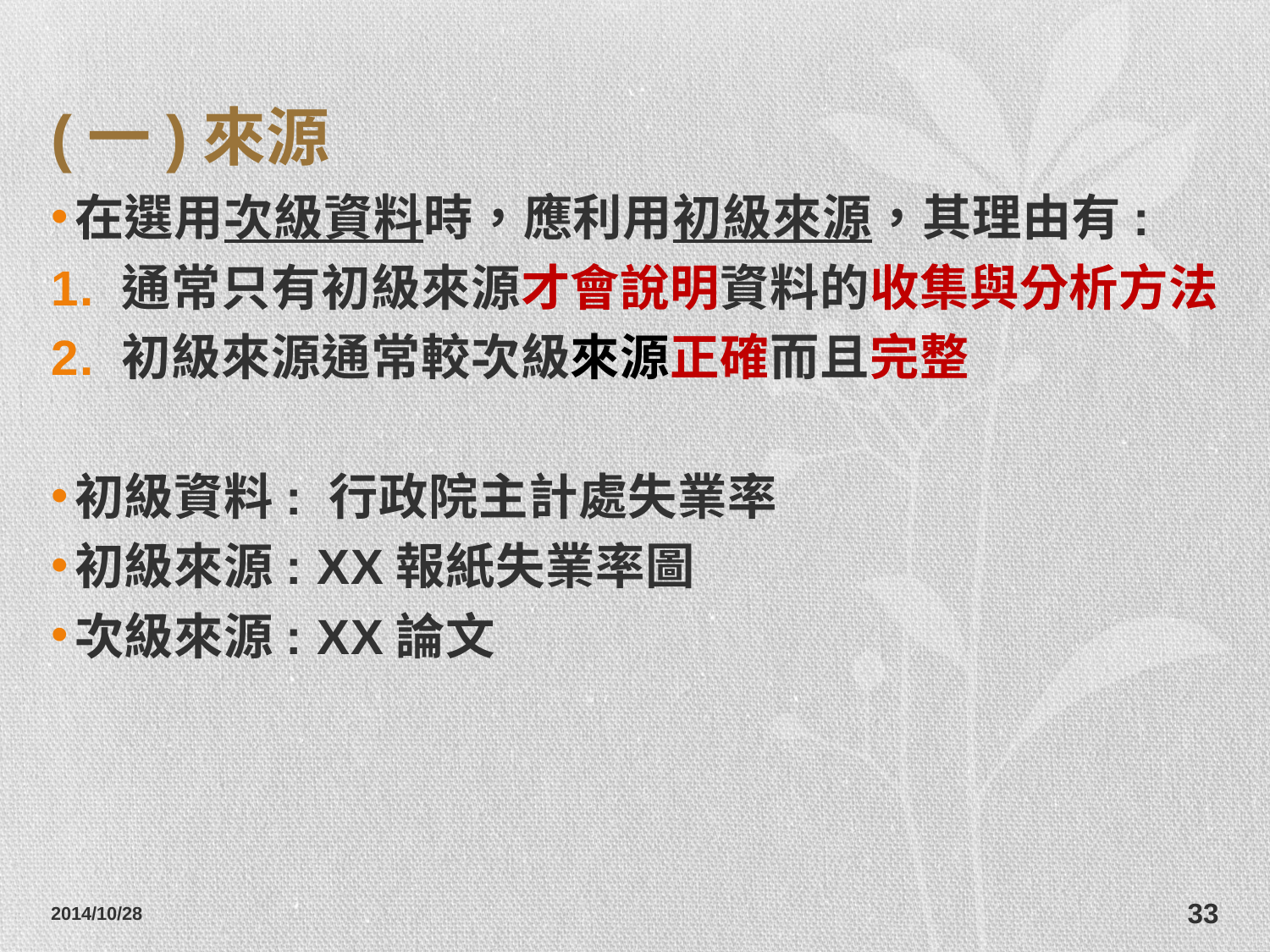

# (一)來源
在選用次級資料時，應利用初級來源，其理由有:
通常只有初級來源才會說明資料的收集與分析方法
初級來源通常較次級來源正確而且完整

初級資料: 行政院主計處失業率
初級來源: XX報紙失業率圖
次級來源: XX論文

2014/10/28
33